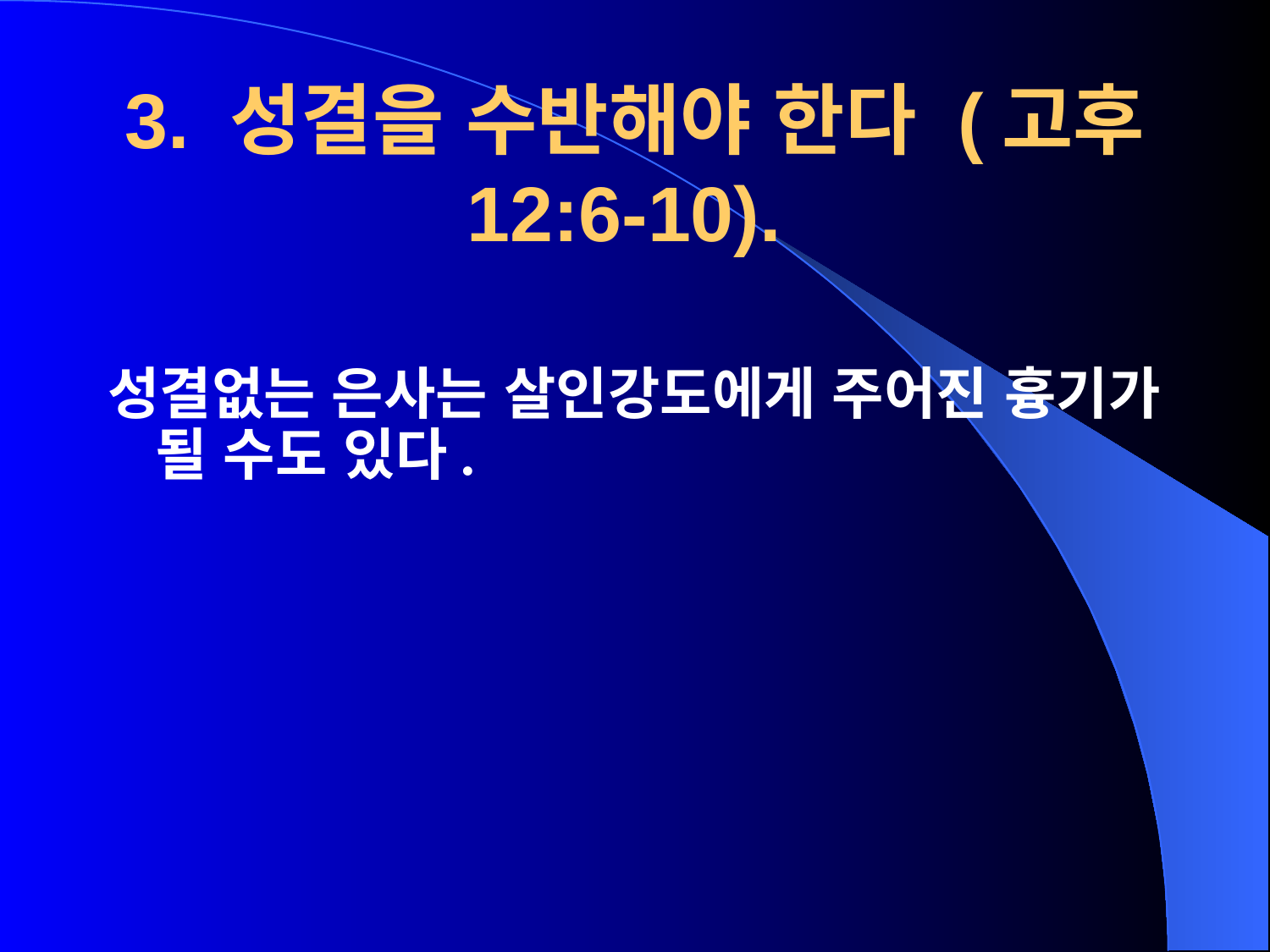

# 3. 성결을 수반해야 한다 (고후 12:6-10).
성결없는 은사는 살인강도에게 주어진 흉기가 될 수도 있다.